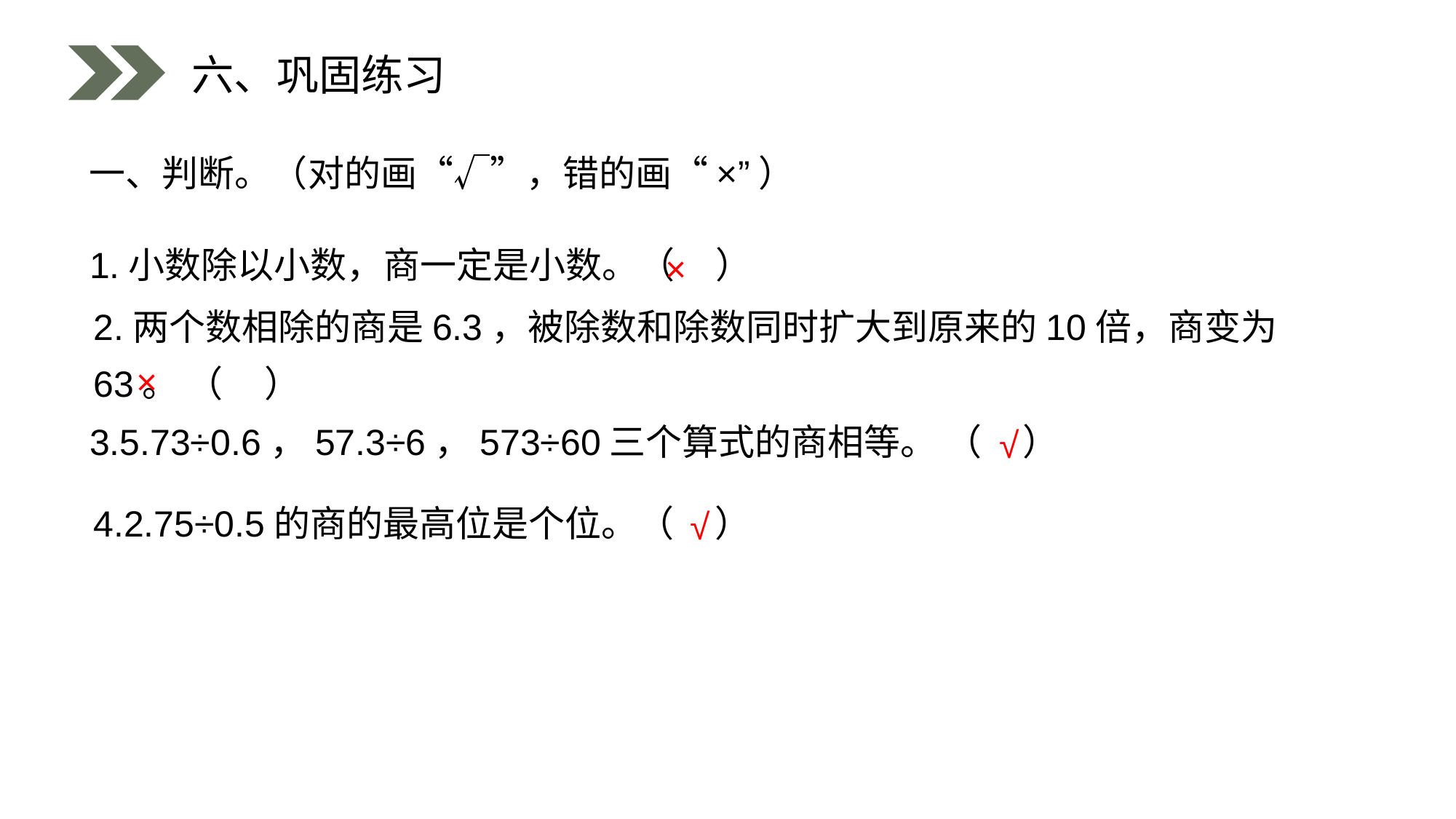

六、巩固练习
一、判断。（对的画“√”，错的画“×”）
1.小数除以小数，商一定是小数。（     ）
×
2.两个数相除的商是6.3，被除数和除数同时扩大到原来的10倍，商变为63。 （     ）
×
3.5.73÷0.6，57.3÷6，573÷60三个算式的商相等。 （     ）
√
4.2.75÷0.5的商的最高位是个位。（     ）
√